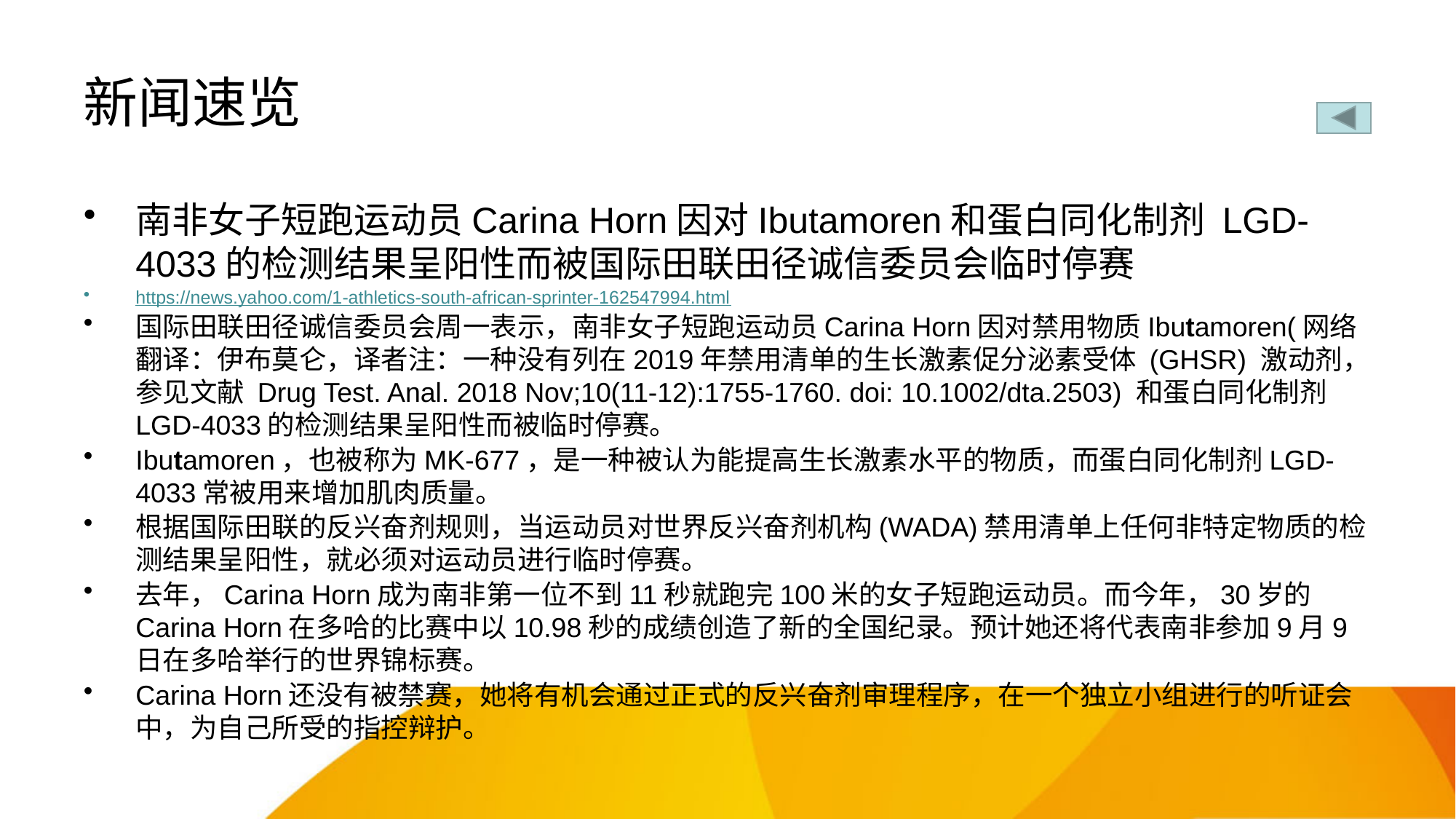

# 新闻速览

南非女子短跑运动员Carina Horn因对Ibutamoren和蛋白同化制剂 LGD-4033的检测结果呈阳性而被国际田联田径诚信委员会临时停赛
https://news.yahoo.com/1-athletics-south-african-sprinter-162547994.html
国际田联田径诚信委员会周一表示，南非女子短跑运动员Carina Horn因对禁用物质Ibutamoren(网络翻译：伊布莫仑，译者注：一种没有列在2019年禁用清单的生长激素促分泌素受体 (GHSR) 激动剂，参见文献 Drug Test. Anal. 2018 Nov;10(11-12):1755-1760. doi: 10.1002/dta.2503) 和蛋白同化制剂 LGD-4033的检测结果呈阳性而被临时停赛。
Ibutamoren，也被称为MK-677，是一种被认为能提高生长激素水平的物质，而蛋白同化制剂LGD-4033常被用来增加肌肉质量。
根据国际田联的反兴奋剂规则，当运动员对世界反兴奋剂机构(WADA)禁用清单上任何非特定物质的检测结果呈阳性，就必须对运动员进行临时停赛。
去年，Carina Horn成为南非第一位不到11秒就跑完100米的女子短跑运动员。而今年，30岁的Carina Horn在多哈的比赛中以10.98秒的成绩创造了新的全国纪录。预计她还将代表南非参加9月9日在多哈举行的世界锦标赛。
Carina Horn还没有被禁赛，她将有机会通过正式的反兴奋剂审理程序，在一个独立小组进行的听证会中，为自己所受的指控辩护。